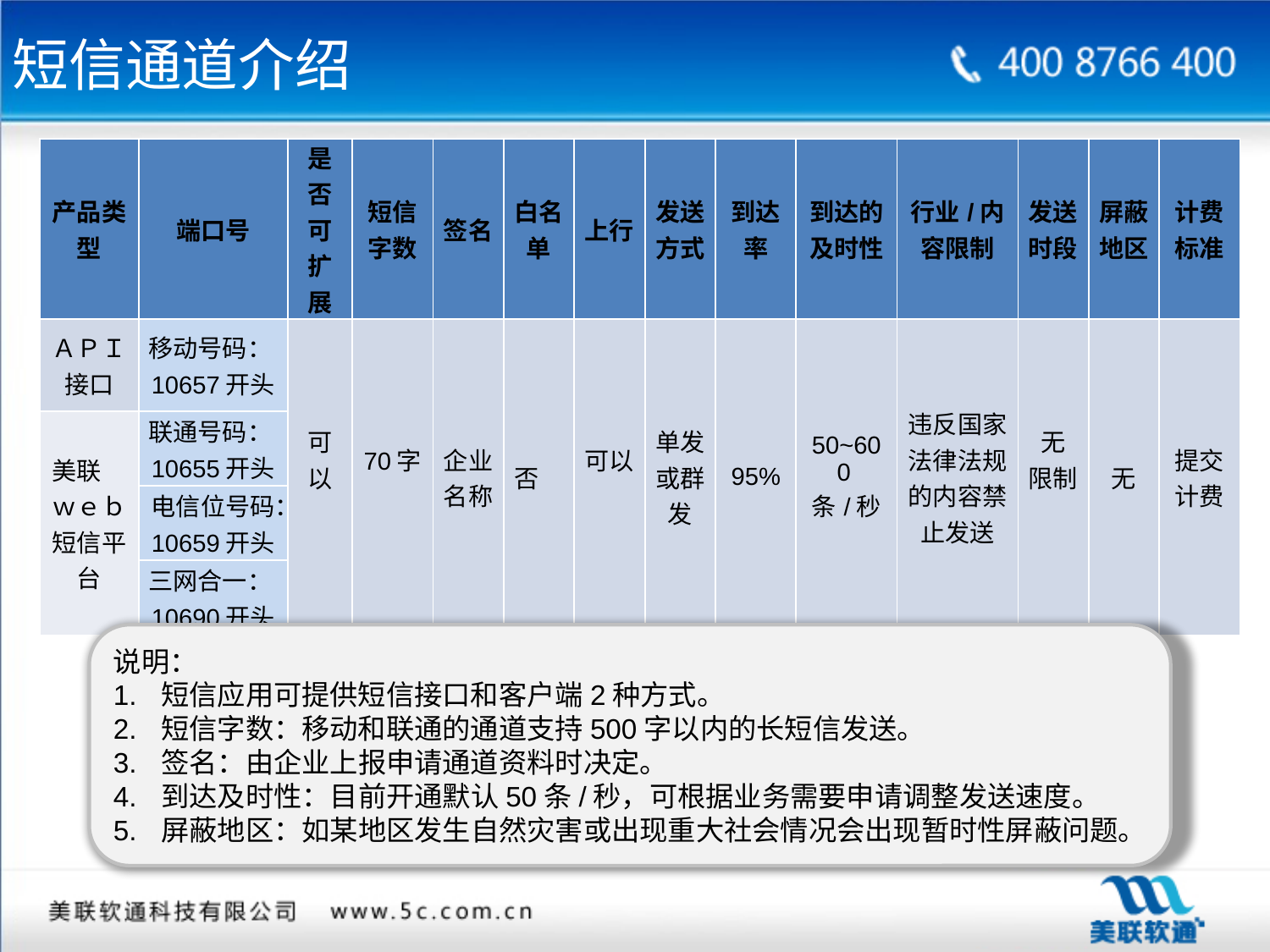

短信通道介绍
| 产品类型 | 端口号 | 是否可扩展 | 短信 字数 | 签名 | 白名 单 | 上行 | 发送方式 | 到达 率 | 到达的及时性 | 行业/内容限制 | 发送 时段 | 屏蔽 地区 | 计费标准 |
| --- | --- | --- | --- | --- | --- | --- | --- | --- | --- | --- | --- | --- | --- |
| ＡＰＩ 接口 | 移动号码：10657开头 | 可以 | 70字 | 企业 名称 | 否 | 可以 | 单发或群发 | 95% | 50~600条/秒 | 违反国家法律法规的内容禁止发送 | 无 限制 | 无 | 提交计费 |
| 美联　ｗｅｂ短信平台 | 联通号码：10655开头 |  |  |  |  |  |  |  |  |  |  |  |  |
|  | 电信位号码：10659开头 |  |  |  |  |  |  |  |  |  |  |  |  |
|  | 三网合一：10690开头 |  |  |  |  |  |  |  |  |  |  |  |  |
说明：
短信应用可提供短信接口和客户端2种方式。
短信字数：移动和联通的通道支持500字以内的长短信发送。
签名：由企业上报申请通道资料时决定。
到达及时性：目前开通默认50条/秒，可根据业务需要申请调整发送速度。
屏蔽地区：如某地区发生自然灾害或出现重大社会情况会出现暂时性屏蔽问题。